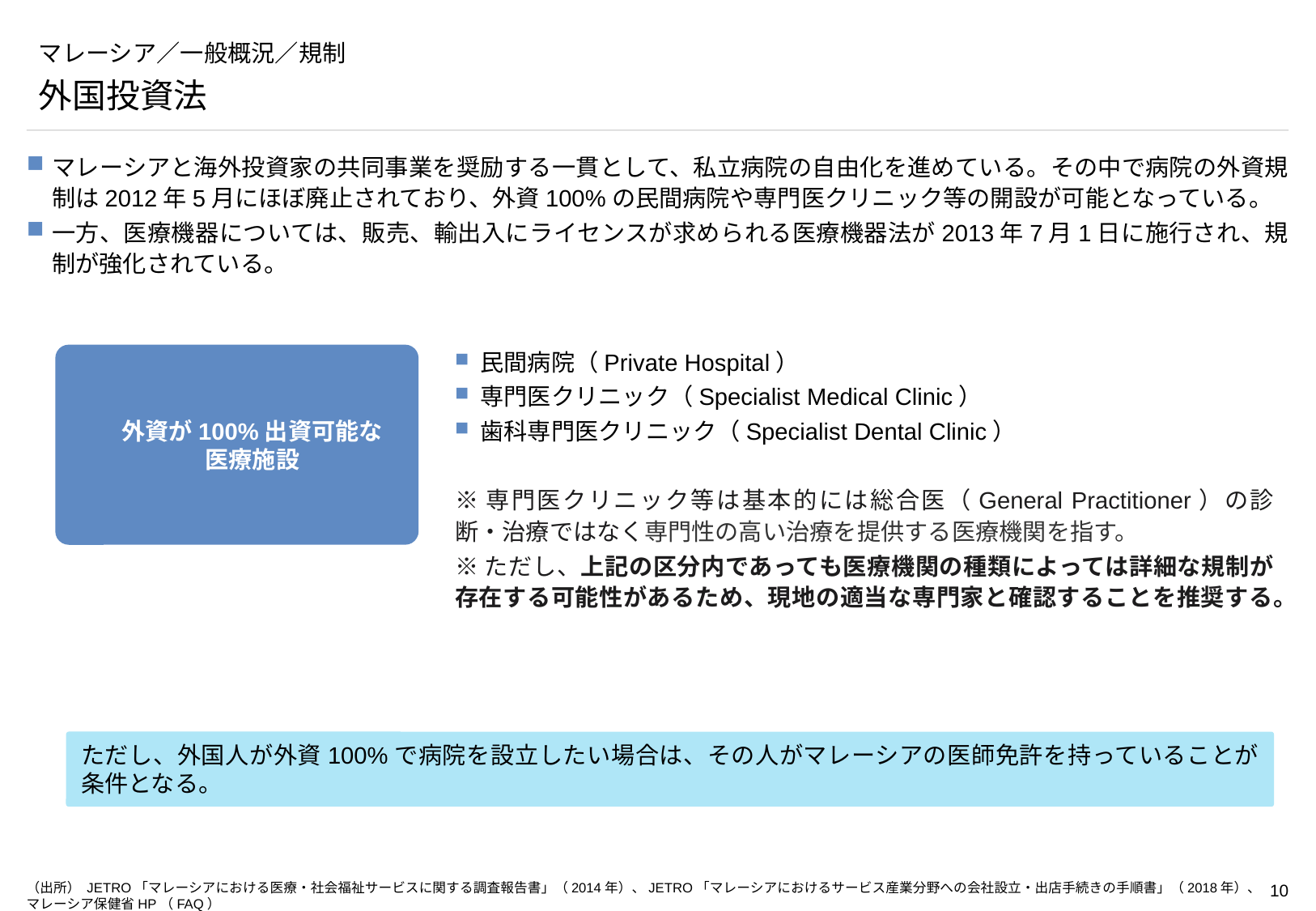

# マレーシア／一般概況／規制
外国投資法
マレーシアと海外投資家の共同事業を奨励する一貫として、私立病院の自由化を進めている。その中で病院の外資規制は2012年5月にほぼ廃止されており、外資100%の民間病院や専門医クリニック等の開設が可能となっている。
一方、医療機器については、販売、輸出入にライセンスが求められる医療機器法が2013年7月1日に施行され、規制が強化されている。
外資が100%出資可能な
医療施設
民間病院（Private Hospital）
専門医クリニック（Specialist Medical Clinic）
歯科専門医クリニック（Specialist Dental Clinic）

※専門医クリニック等は基本的には総合医（General Practitioner）の診断・治療ではなく専門性の高い治療を提供する医療機関を指す。
※ただし、上記の区分内であっても医療機関の種類によっては詳細な規制が存在する可能性があるため、現地の適当な専門家と確認することを推奨する。
ただし、外国人が外資100%で病院を設立したい場合は、その人がマレーシアの医師免許を持っていることが条件となる。
（出所） JETRO「マレーシアにおける医療・社会福祉サービスに関する調査報告書」（2014年）、JETRO「マレーシアにおけるサービス産業分野への会社設立・出店手続きの手順書」（2018年）、マレーシア保健省HP（FAQ）